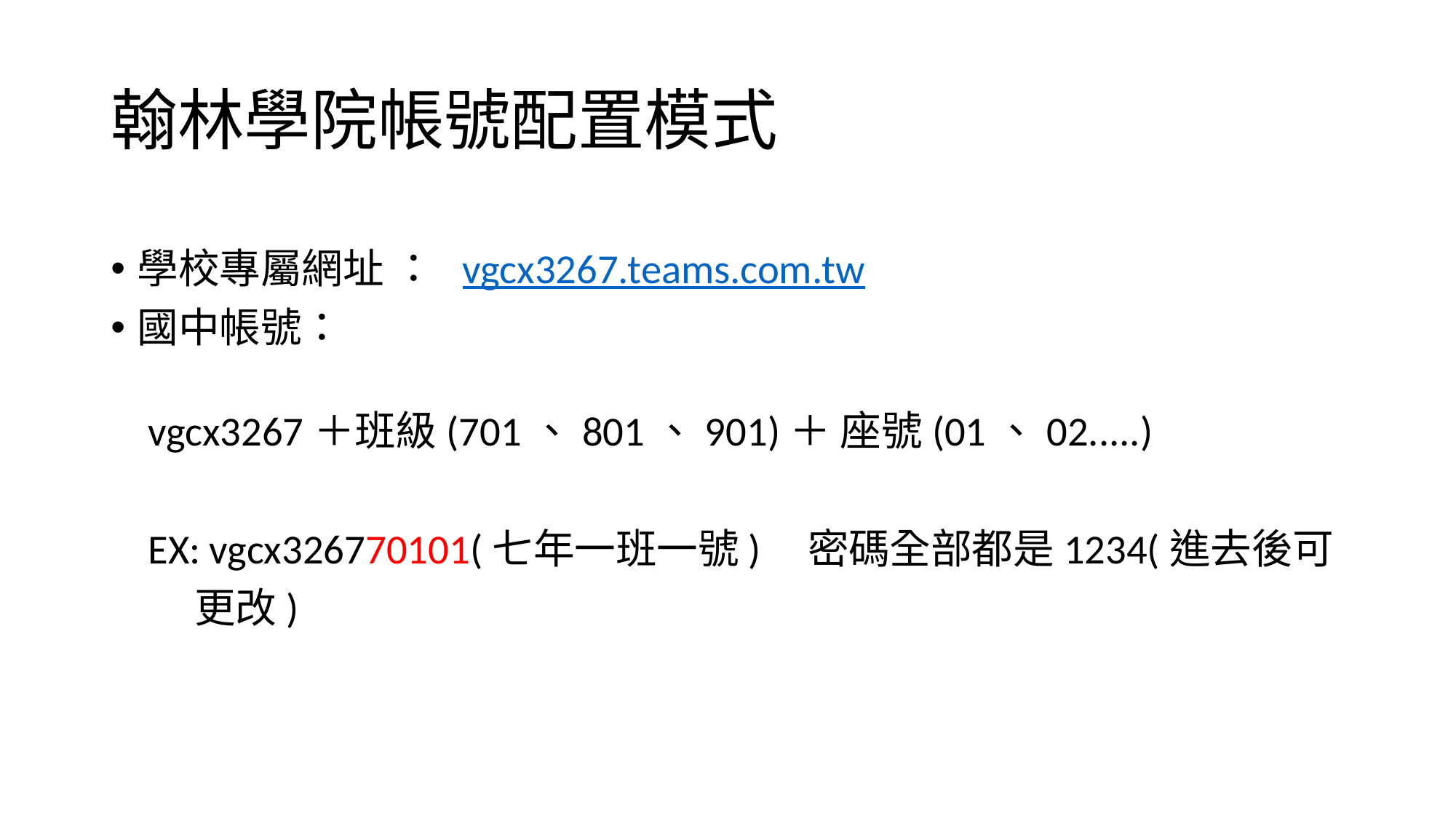

# 翰林學院帳號配置模式
學校專屬網址 ：  vgcx3267.teams.com.tw
國中帳號：
    vgcx3267＋班級(701、801、901)＋ 座號(01、02.....)

    EX: vgcx326770101(七年一班一號)    密碼全部都是1234(進去後可
        更改)